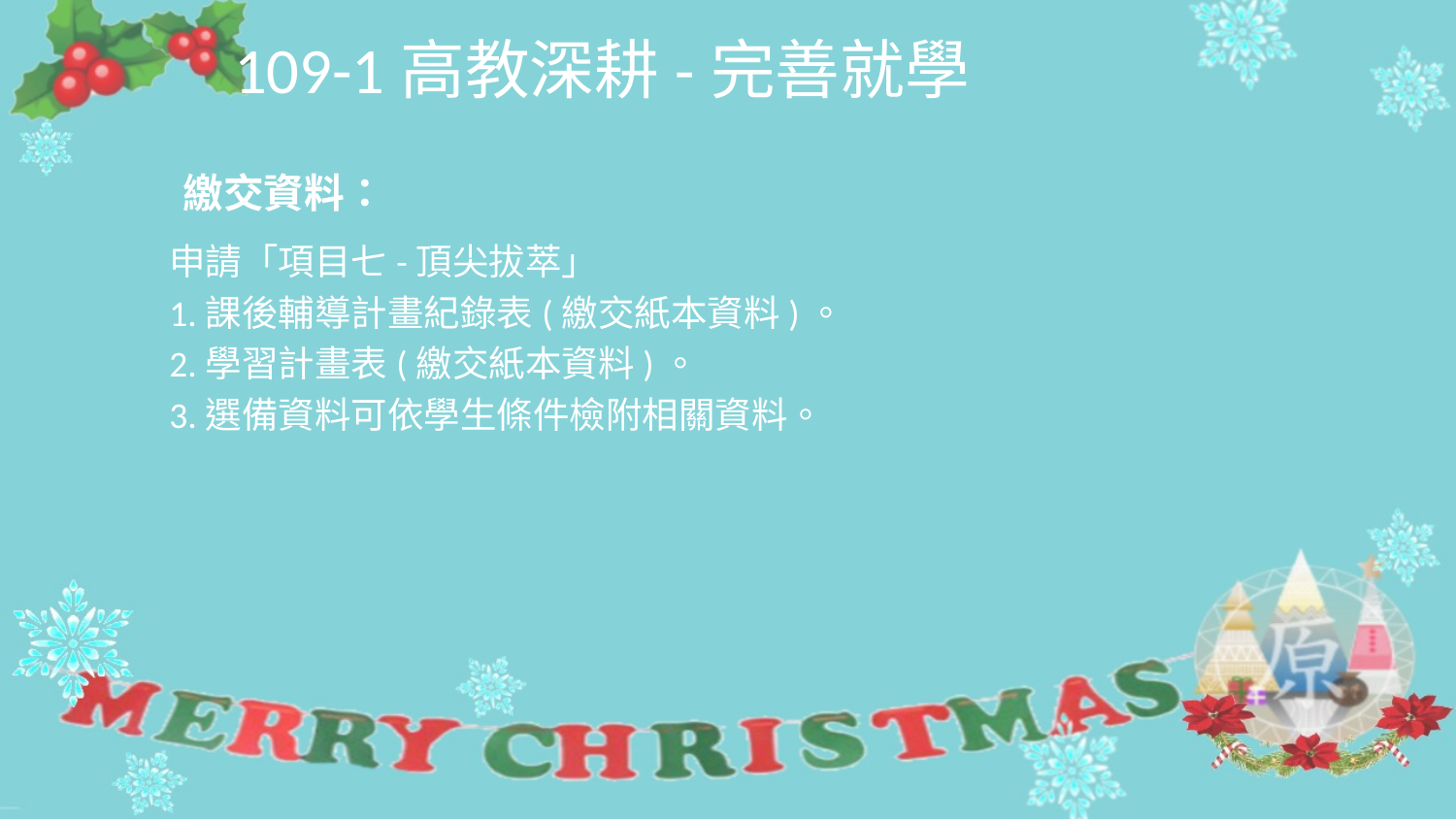

# 109-1高教深耕-完善就學
​繳交資料：
申請「項目七-頂尖拔萃」
1.課後輔導計畫紀錄表(繳交紙本資料)。
2.學習計畫表(繳交紙本資料)。
3.選備資料可依學生條件檢附相關資料。